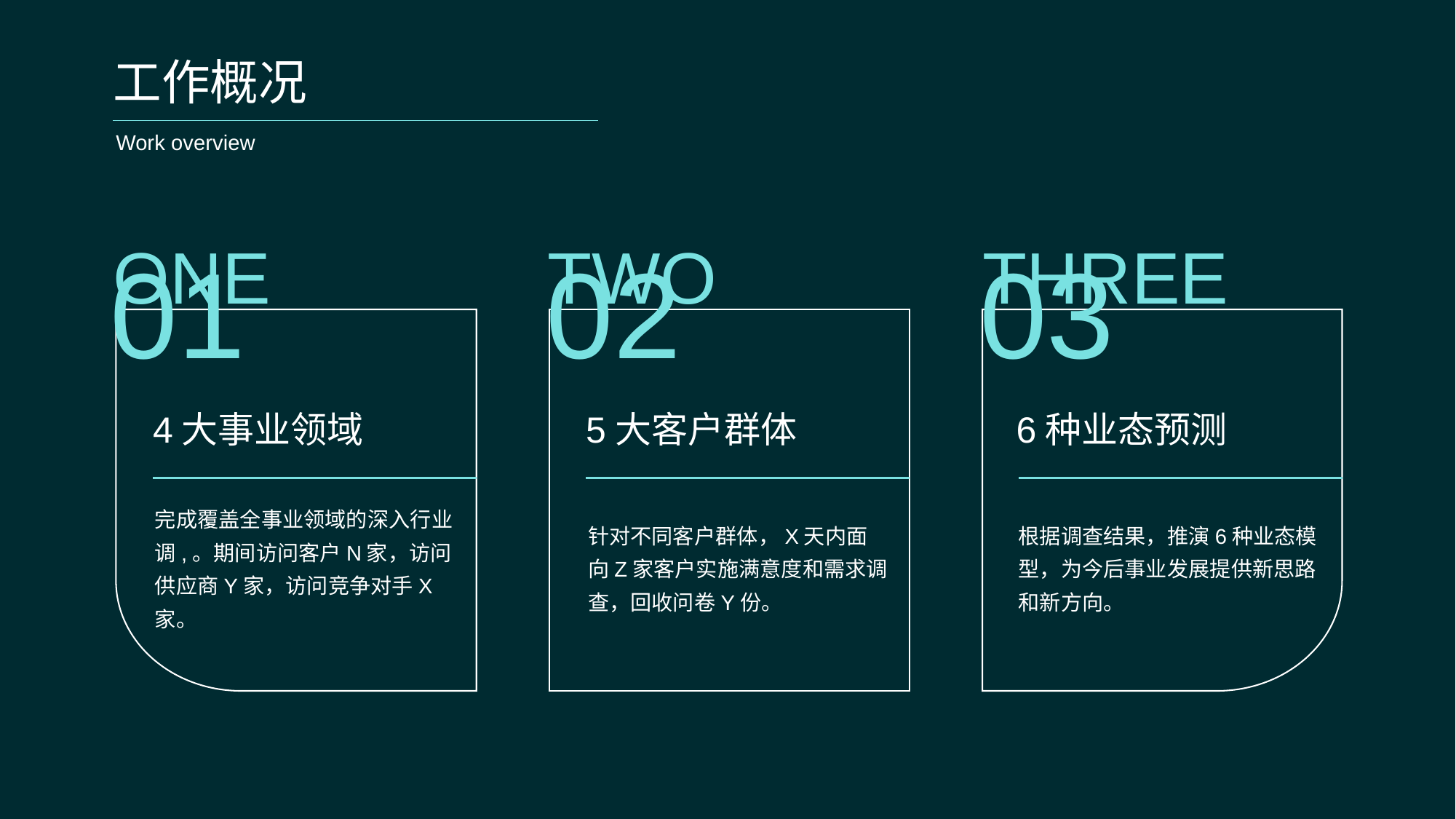

工作概况
Work overview
ONE
01

4大事业领域
完成覆盖全事业领域的深入行业调,。期间访问客户N家，访问供应商Y家，访问竞争对手X家。
TWO
02

5大客户群体
针对不同客户群体，X天内面向Z家客户实施满意度和需求调查，回收问卷Y份。
THREE
03

6种业态预测
根据调查结果，推演6种业态模型，为今后事业发展提供新思路和新方向。